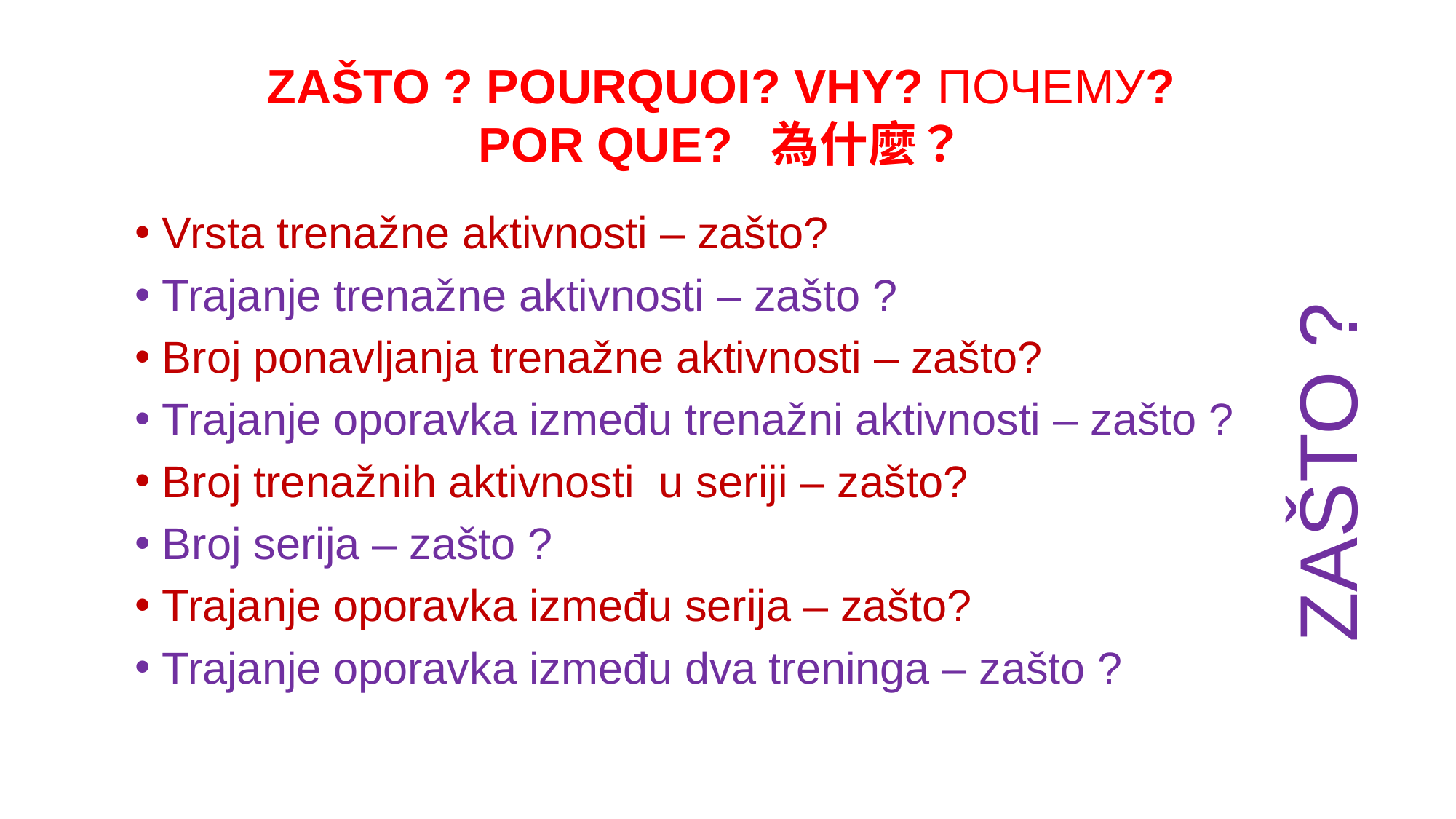

ZAŠTO ? POURQUOI? VHY? ПОЧЕМУ?
POR QUE?  為什麼？

Vrsta trenažne aktivnosti – zašto?
Trajanje trenažne aktivnosti – zašto ?
Broj ponavljanja trenažne aktivnosti – zašto?
Trajanje oporavka između trenažni aktivnosti – zašto ?
Broj trenažnih aktivnosti  u seriji – zašto?
Broj serija – zašto ?
Trajanje oporavka između serija – zašto?
Trajanje oporavka između dva treninga – zašto ?
ZAŠTO ?